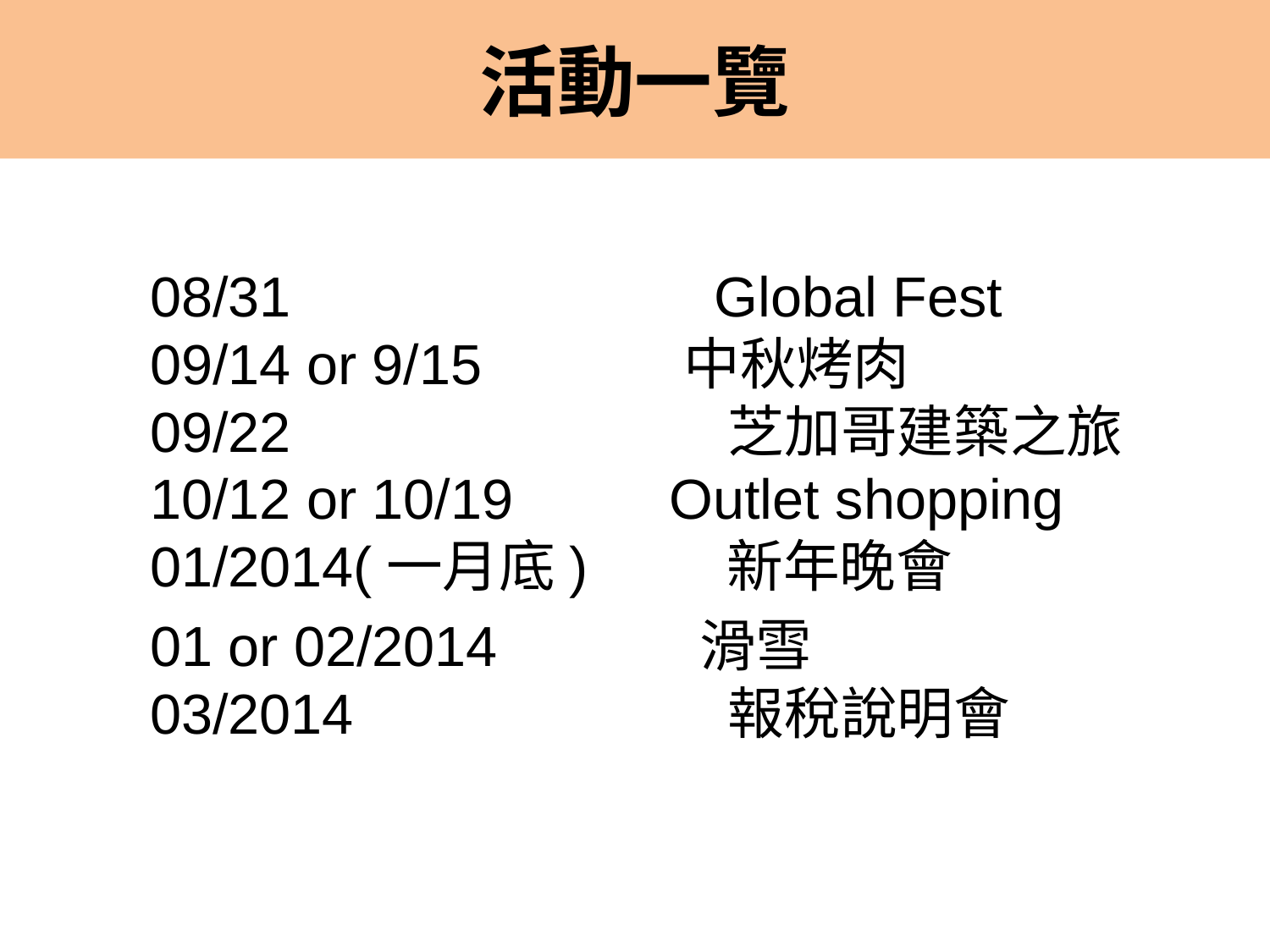

# 活動一覽
08/31                           Global Fest
09/14 or 9/15            中秋烤肉
09/22                           芝加哥建築之旅
10/12 or 10/19          Outlet shopping
01/2014(一月底)        新年晚會
01 or 02/2014            滑雪
03/2014                       報稅說明會